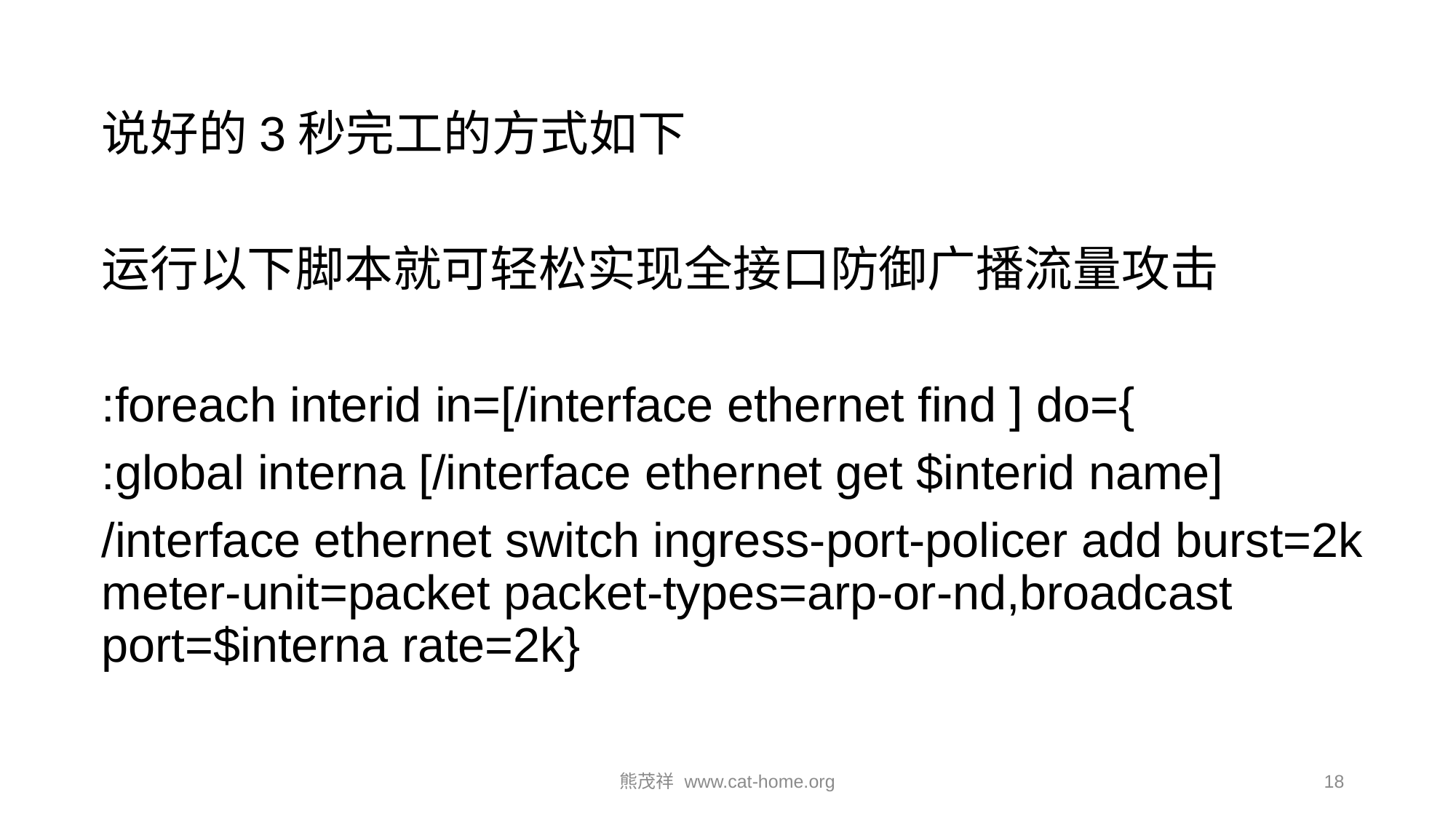

说好的3秒完工的方式如下

运行以下脚本就可轻松实现全接口防御广播流量攻击

:foreach interid in=[/interface ethernet find ] do={
:global interna [/interface ethernet get $interid name]
/interface ethernet switch ingress-port-policer add burst=2k meter-unit=packet packet-types=arp-or-nd,broadcast port=$interna rate=2k}

熊茂祥 www.cat-home.org
18